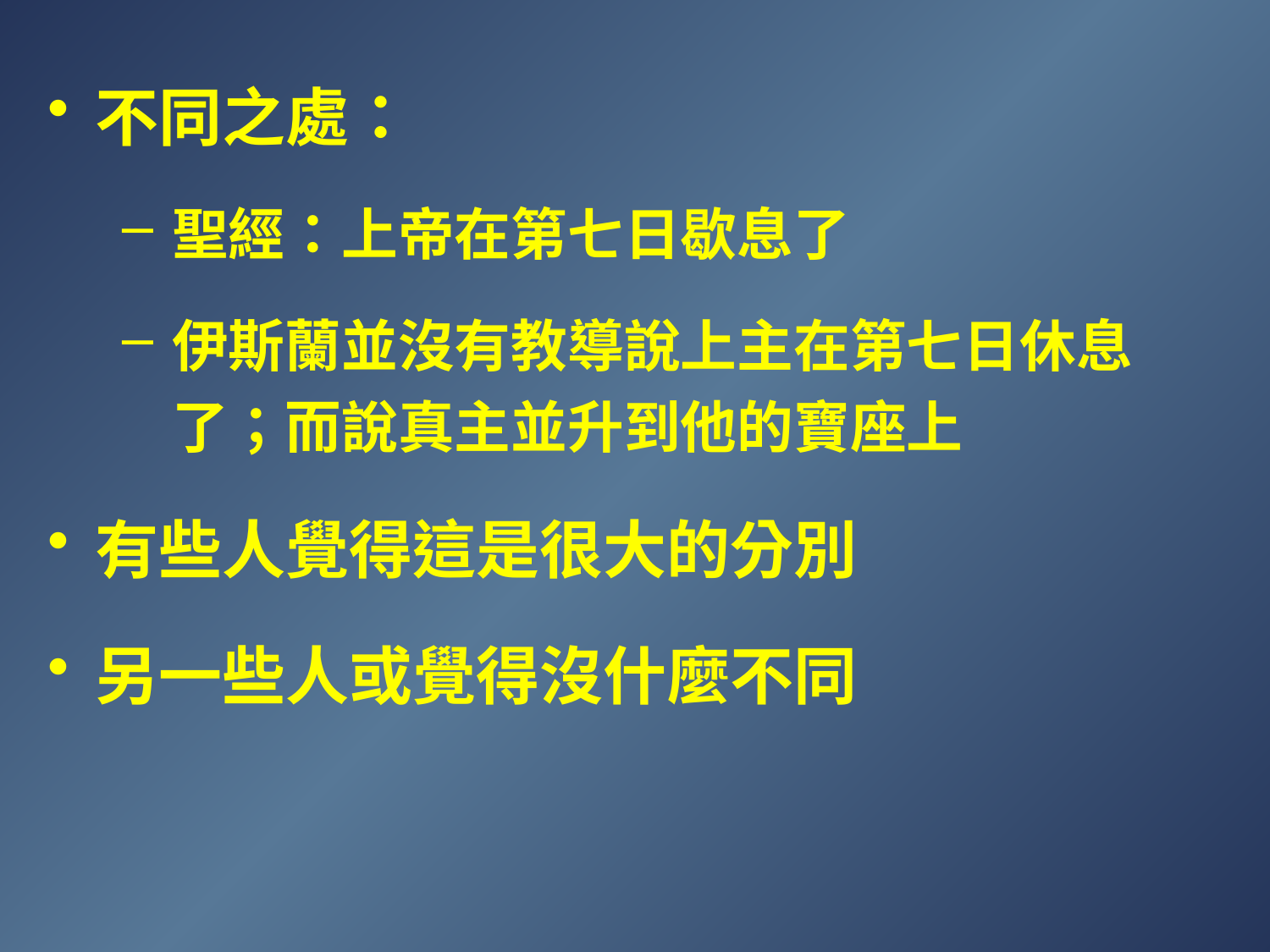

不同之處：
聖經：上帝在第七日歇息了
伊斯蘭並沒有教導說上主在第七日休息   了；而說真主並升到他的寶座上
有些人覺得這是很大的分別
另一些人或覺得沒什麼不同